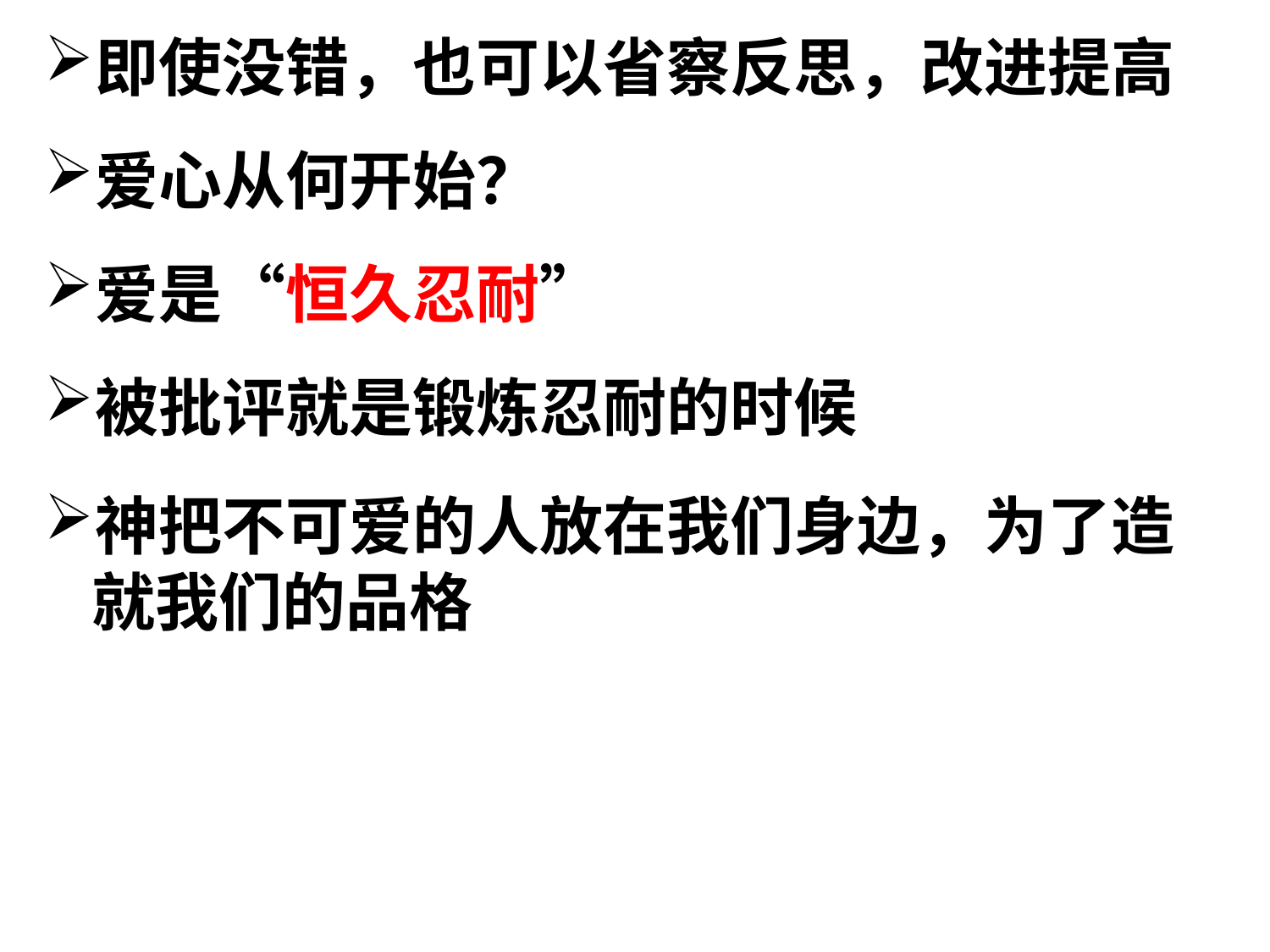

即使没错，也可以省察反思，改进提高

爱心从何开始？

爱是“恒久忍耐”

被批评就是锻炼忍耐的时候

神把不可爱的人放在我们身边，为了造就我们的品格